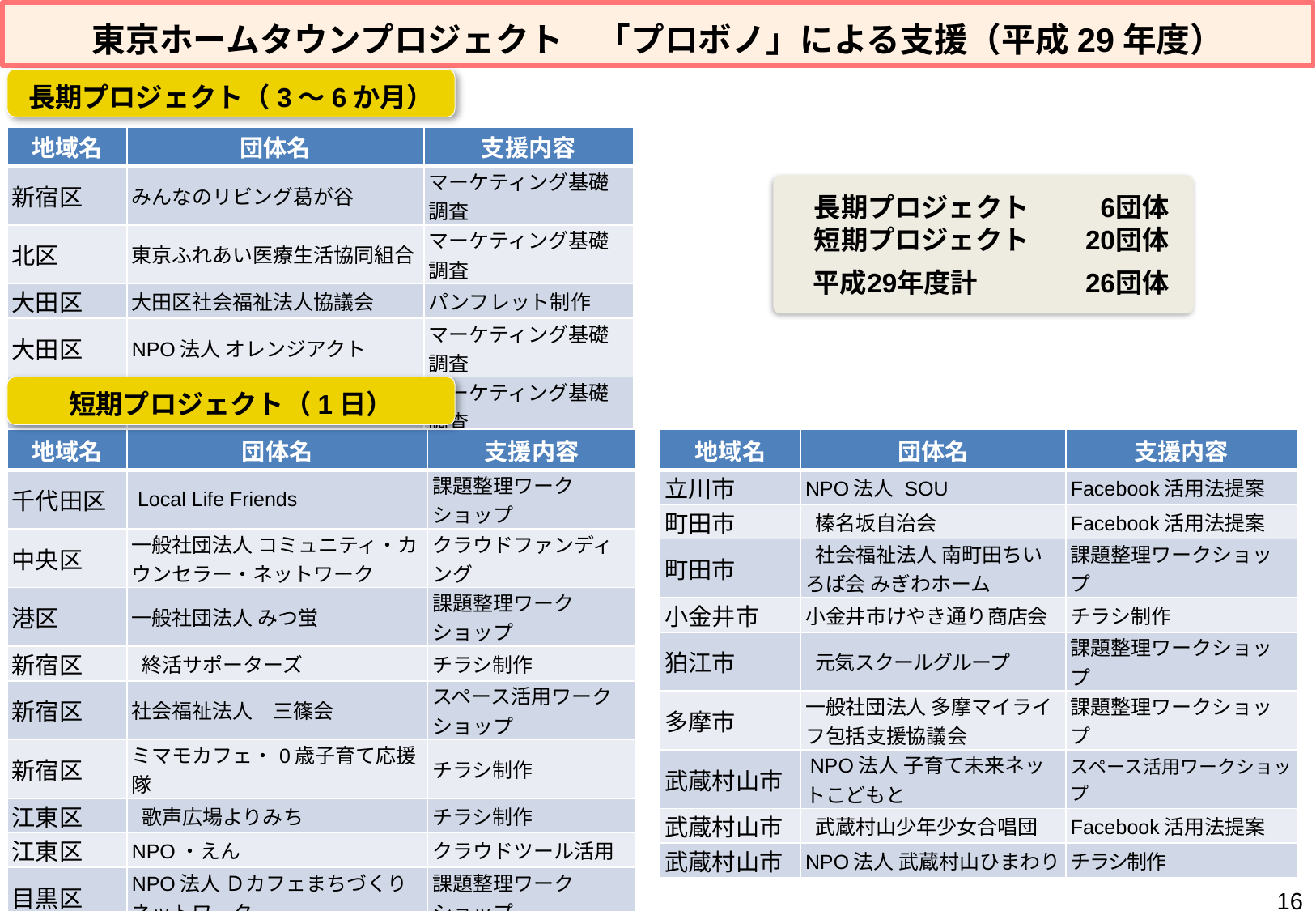

# 東京ホームタウンプロジェクト　「プロボノ」による支援（平成29年度）
長期プロジェクト（3～6か月）
| 地域名 | 団体名 | 支援内容 |
| --- | --- | --- |
| 新宿区 | みんなのリビング葛が谷 | マーケティング基礎調査 |
| 北区 | 東京ふれあい医療生活協同組合 | マーケティング基礎調査 |
| 大田区 | 大田区社会福祉法人協議会 | パンフレット制作 |
| 大田区 | NPO法人 オレンジアクト | マーケティング基礎調査 |
| 中野区 | 東中野キングス・ガーデン | マーケティング基礎調査 |
| 町田市 | 玉川学園地区社会福祉協議会 | 映像 |
　長期プロジェクト	6団体
　短期プロジェクト	20団体
	  平成29年度計　　　　26団体
短期プロジェクト（1日）
| 地域名 | 団体名 | 支援内容 |
| --- | --- | --- |
| 千代田区 | Local Life Friends | 課題整理ワークショップ |
| 中央区 | 一般社団法人 コミュニティ・カウンセラー・ネットワーク | クラウドファンディング |
| 港区 | 一般社団法人 みつ蛍 | 課題整理ワークショップ |
| 新宿区 | 終活サポーターズ | チラシ制作 |
| 新宿区 | 社会福祉法人　三篠会 | スペース活用ワークショップ |
| 新宿区 | ミマモカフェ・0歳子育て応援隊 | チラシ制作 |
| 江東区 | 歌声広場よりみち | チラシ制作 |
| 江東区 | NPO・えん | クラウドツール活用 |
| 目黒区 | NPO法人 Ｄカフェまちづくりネットワーク | 課題整理ワークショップ |
| 世田谷区 | 一般社団法人 輝水会 | チラシ制作 |
| 板橋区 | NPO法人 ドリームタウン 地域リビング・プラスワン | チラシ制作 |
| 地域名 | 団体名 | 支援内容 |
| --- | --- | --- |
| 立川市 | NPO法人 SOU | Facebook活用法提案 |
| 町田市 | 榛名坂自治会 | Facebook活用法提案 |
| 町田市 | 社会福祉法人 南町田ちいろば会 みぎわホーム | 課題整理ワークショップ |
| 小金井市 | 小金井市けやき通り商店会 | チラシ制作 |
| 狛江市 | 元気スクールグループ | 課題整理ワークショップ |
| 多摩市 | 一般社団法人 多摩マイライフ包括支援協議会 | 課題整理ワークショップ |
| 武蔵村山市 | NPO法人 子育て未来ネットこどもと | スペース活用ワークショップ |
| 武蔵村山市 | 武蔵村山少年少女合唱団 | Facebook活用法提案 |
| 武蔵村山市 | NPO法人 武蔵村山ひまわり | チラシ制作 |

16